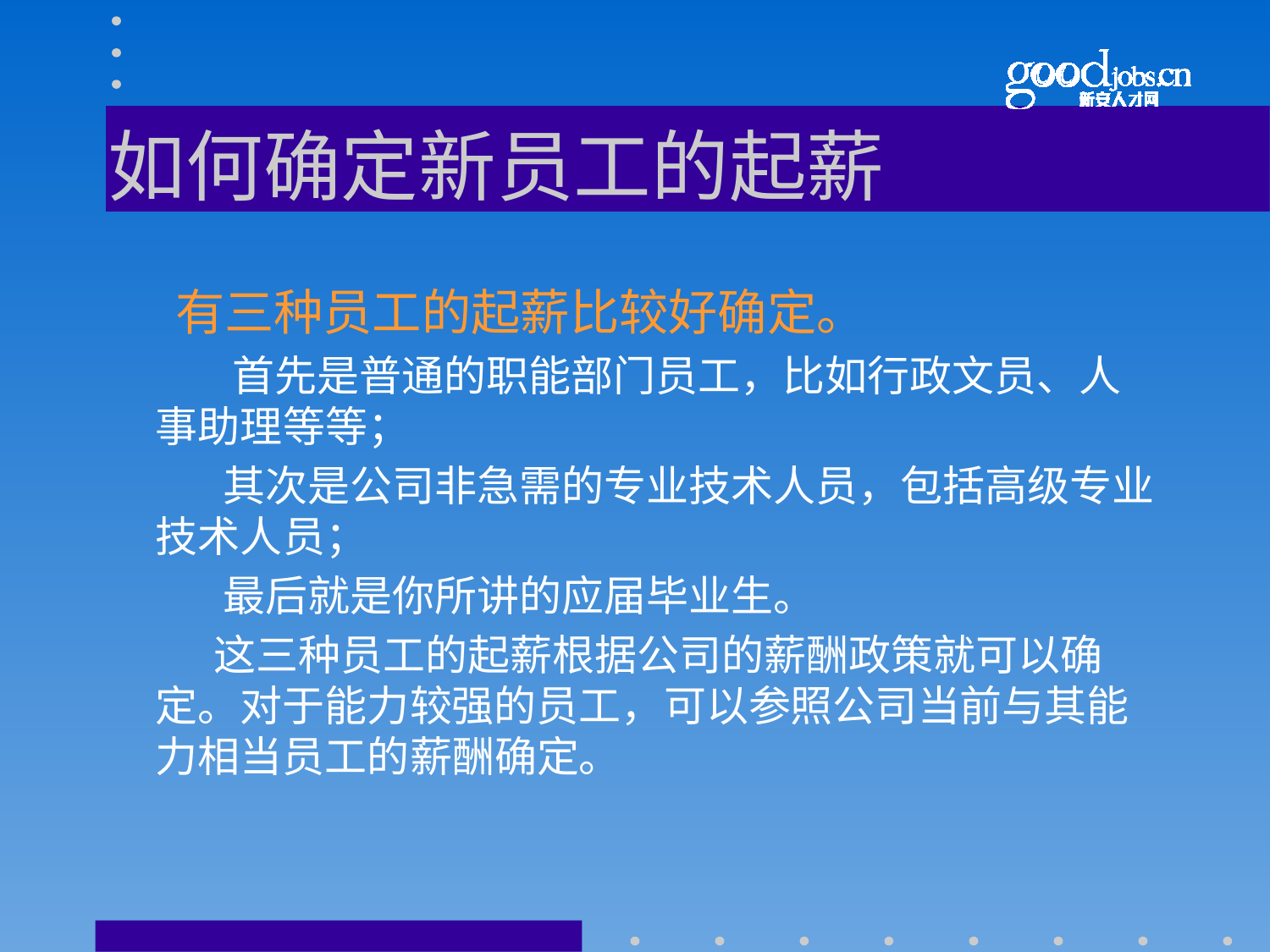

# 如何确定新员工的起薪
      有三种员工的起薪比较好确定。
            首先是普通的职能部门员工，比如行政文员、人事助理等等；
           其次是公司非急需的专业技术人员，包括高级专业技术人员；
           最后就是你所讲的应届毕业生。
          这三种员工的起薪根据公司的薪酬政策就可以确定。对于能力较强的员工，可以参照公司当前与其能力相当员工的薪酬确定。